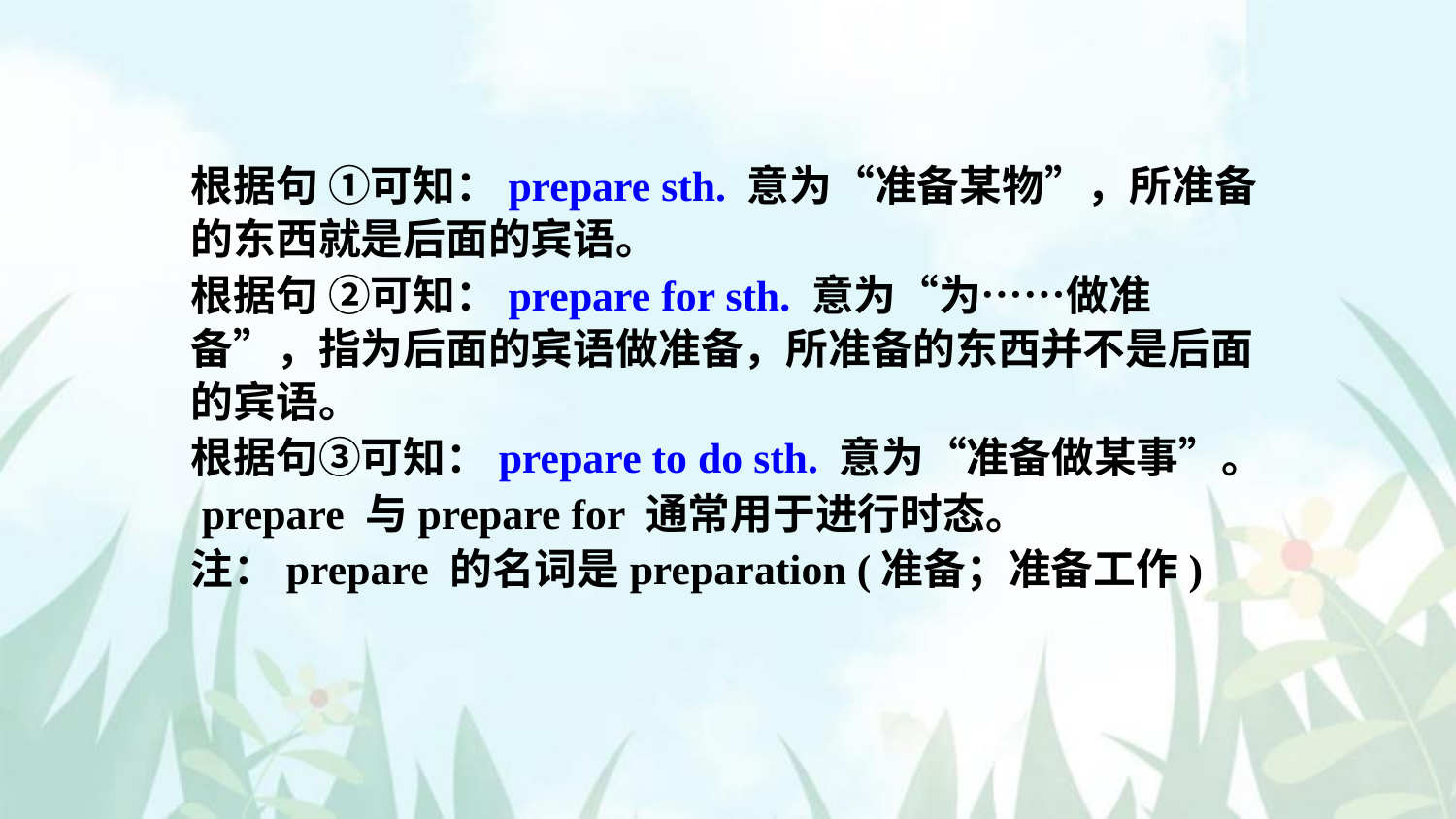

根据句 ①可知：prepare sth. 意为“准备某物”，所准备的东西就是后面的宾语。
根据句 ②可知：prepare for sth. 意为“为……做准备”，指为后面的宾语做准备，所准备的东西并不是后面的宾语。
根据句③可知：prepare to do sth. 意为“准备做某事”。
 prepare 与prepare for 通常用于进行时态。
注：prepare 的名词是preparation (准备；准备工作)